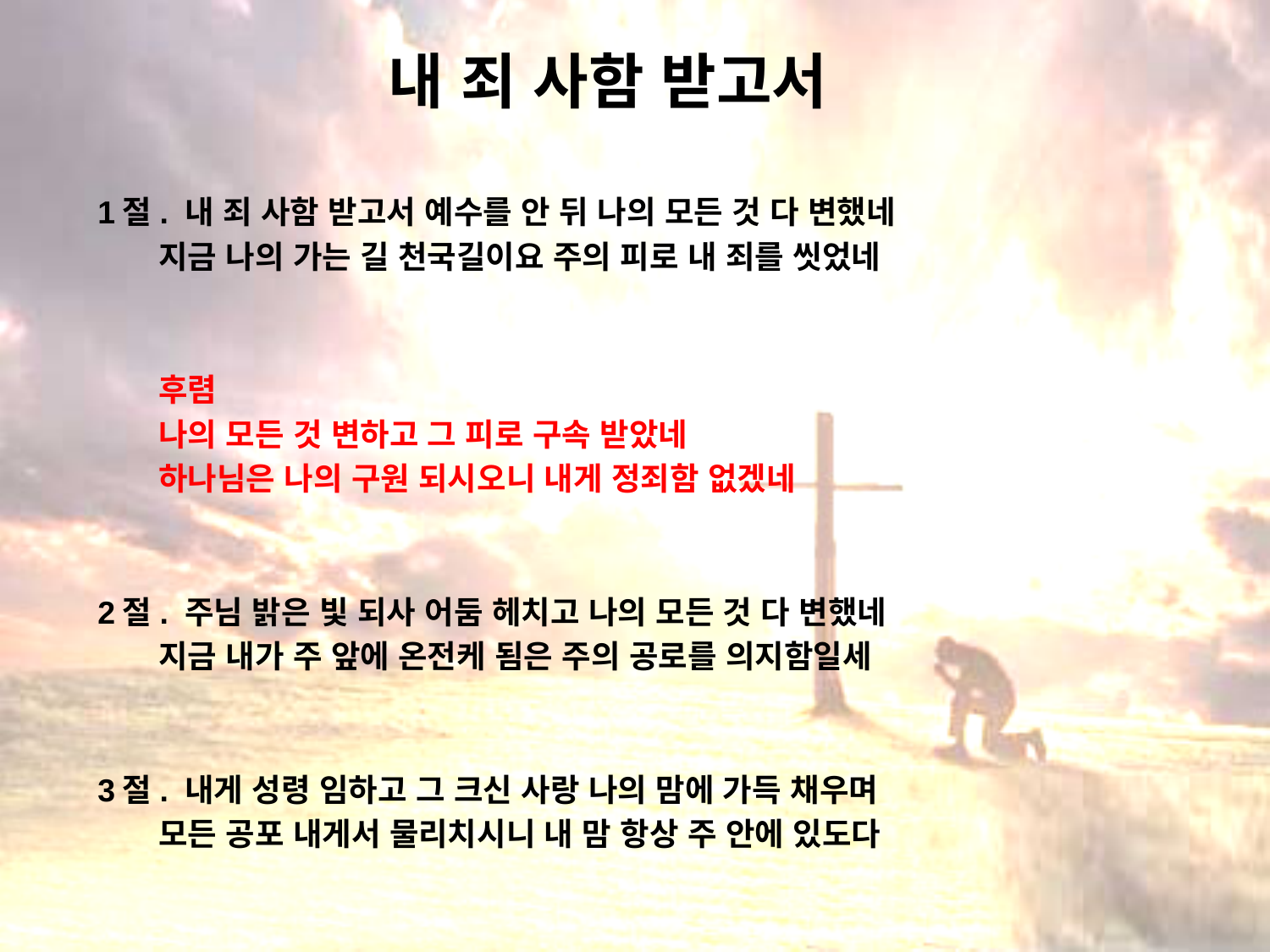

# 내 죄 사함 받고서
1절. 내 죄 사함 받고서 예수를 안 뒤 나의 모든 것 다 변했네
      지금 나의 가는 길 천국길이요 주의 피로 내 죄를 씻었네

      후렴
      나의 모든 것 변하고 그 피로 구속 받았네
      하나님은 나의 구원 되시오니 내게 정죄함 없겠네

2절. 주님 밝은 빛 되사 어둠 헤치고 나의 모든 것 다 변했네
      지금 내가 주 앞에 온전케 됨은 주의 공로를 의지함일세

3절. 내게 성령 임하고 그 크신 사랑 나의 맘에 가득 채우며
      모든 공포 내게서 물리치시니 내 맘 항상 주 안에 있도다